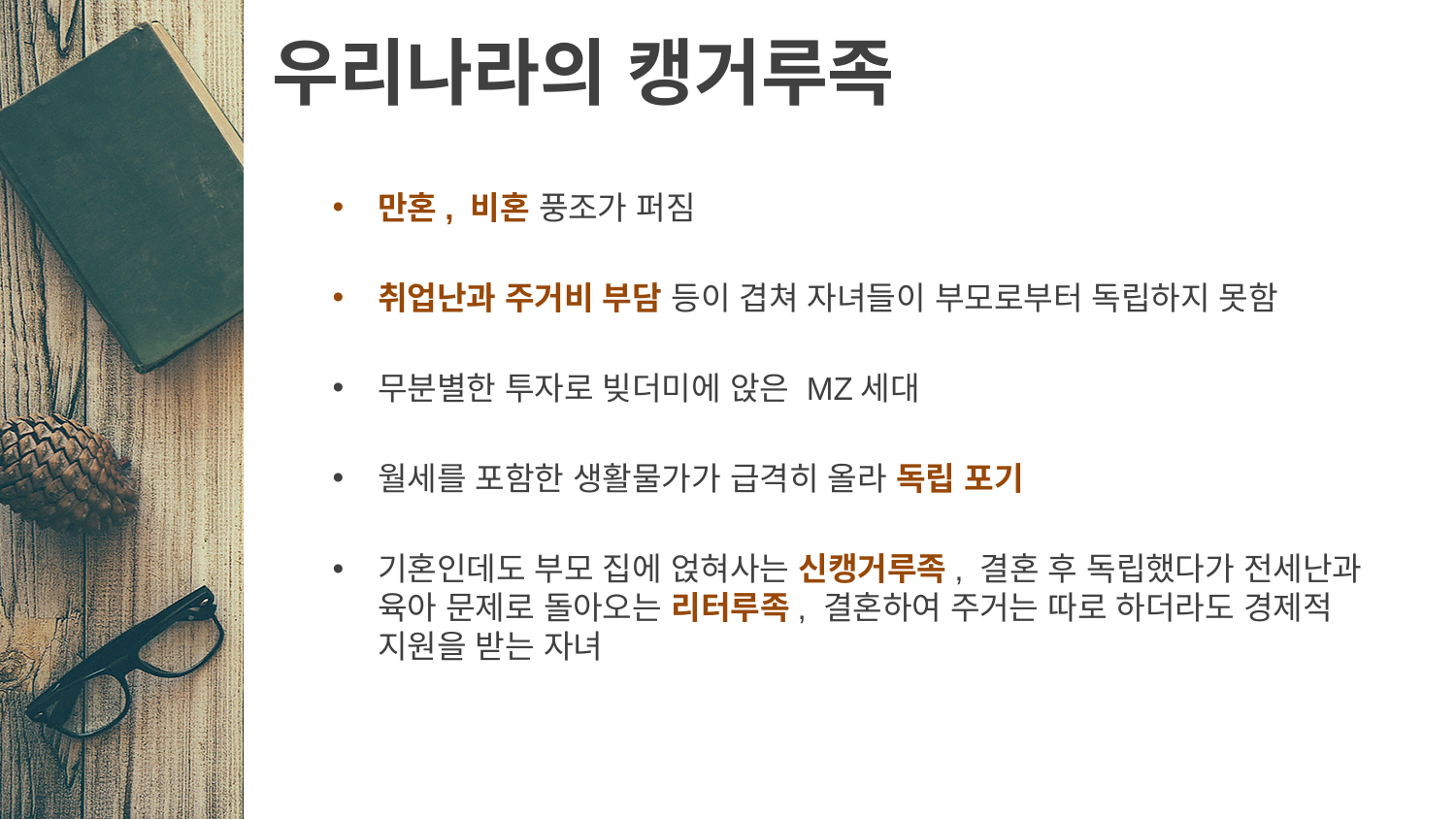

# 우리나라의 캥거루족
만혼, 비혼 풍조가 퍼짐

취업난과 주거비 부담 등이 겹쳐 자녀들이 부모로부터 독립하지 못함

무분별한 투자로 빚더미에 앉은 MZ세대

월세를 포함한 생활물가가 급격히 올라 독립 포기

기혼인데도 부모 집에 얹혀사는 신캥거루족, 결혼 후 독립했다가 전세난과 육아 문제로 돌아오는 리터루족, 결혼하여 주거는 따로 하더라도 경제적 지원을 받는 자녀